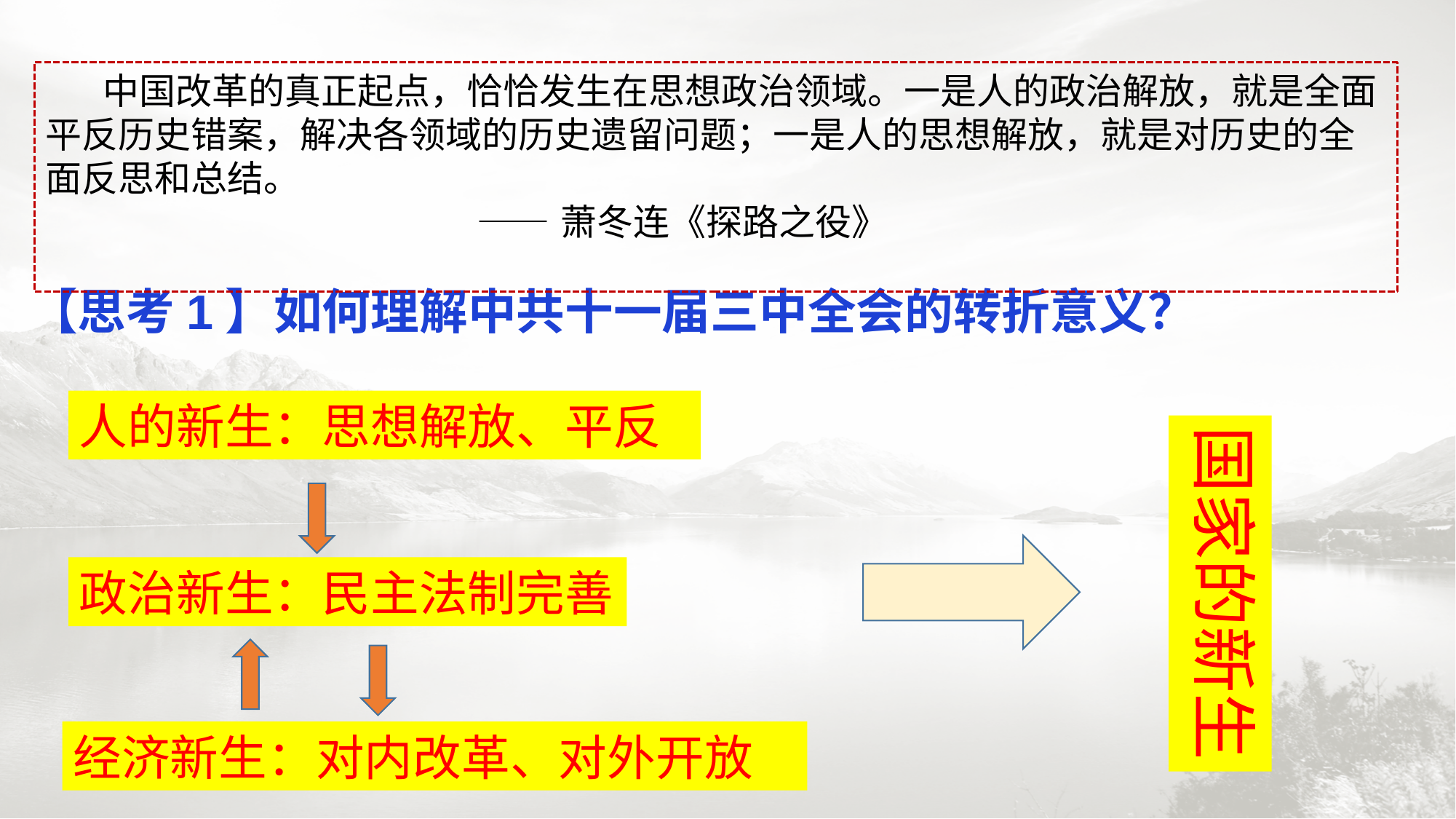

中国改革的真正起点，恰恰发生在思想政治领域。一是人的政治解放，就是全面平反历史错案，解决各领域的历史遗留问题；一是人的思想解放，就是对历史的全面反思和总结。
                                                     ——萧冬连《探路之役》
【思考1】如何理解中共十一届三中全会的转折意义？
人的新生：思想解放、平反
国家的新生

政治新生：民主法制完善

经济新生：对内改革、对外开放